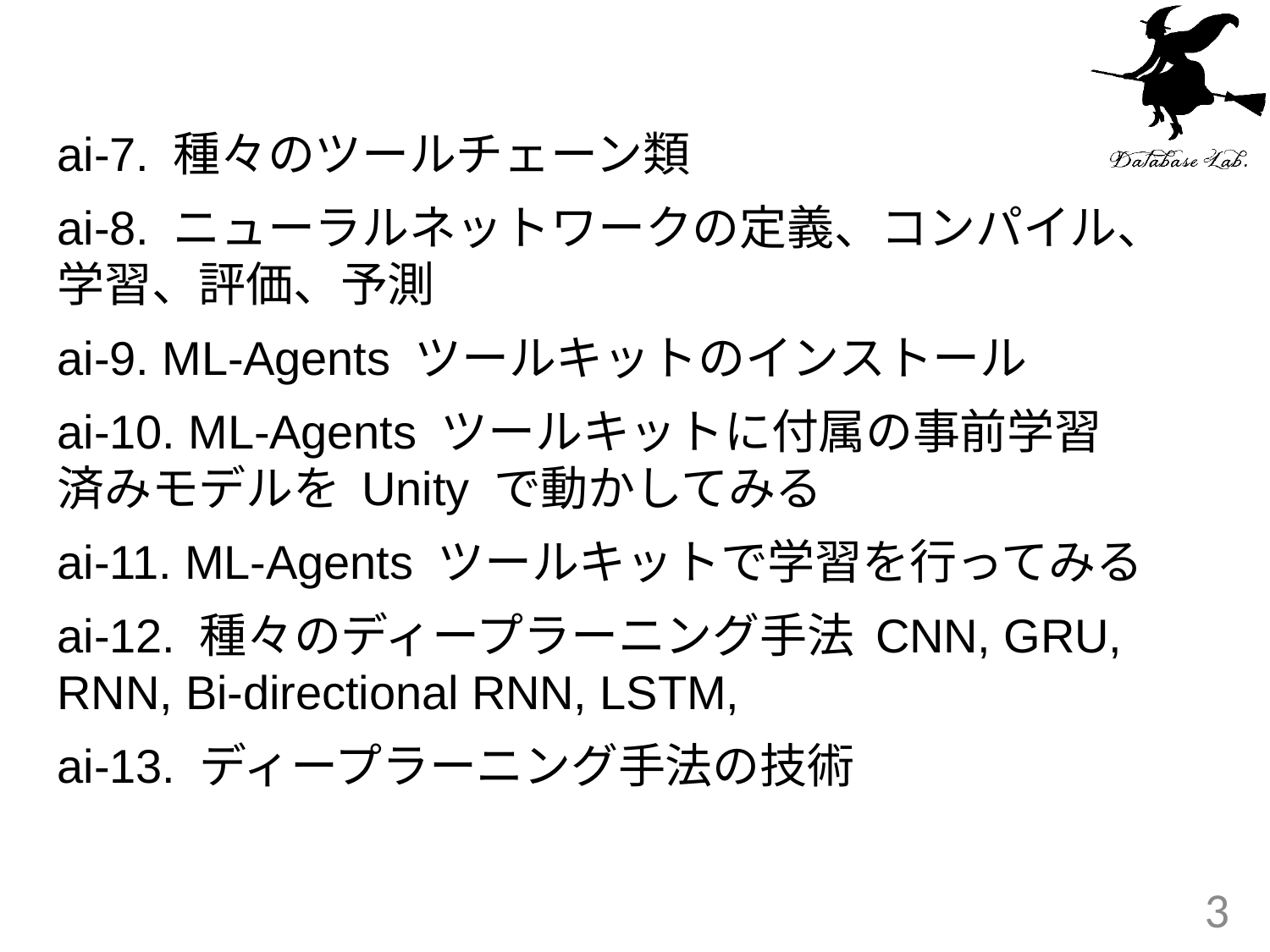

#
ai-7. 種々のツールチェーン類
ai-8. ニューラルネットワークの定義、コンパイル、学習、評価、予測
ai-9. ML-Agents ツールキットのインストール
ai-10. ML-Agents ツールキットに付属の事前学習済みモデルを Unity で動かしてみる
ai-11. ML-Agents ツールキットで学習を行ってみる
ai-12. 種々のディープラーニング手法 CNN, GRU, RNN, Bi-directional RNN, LSTM,
ai-13. ディープラーニング手法の技術

3